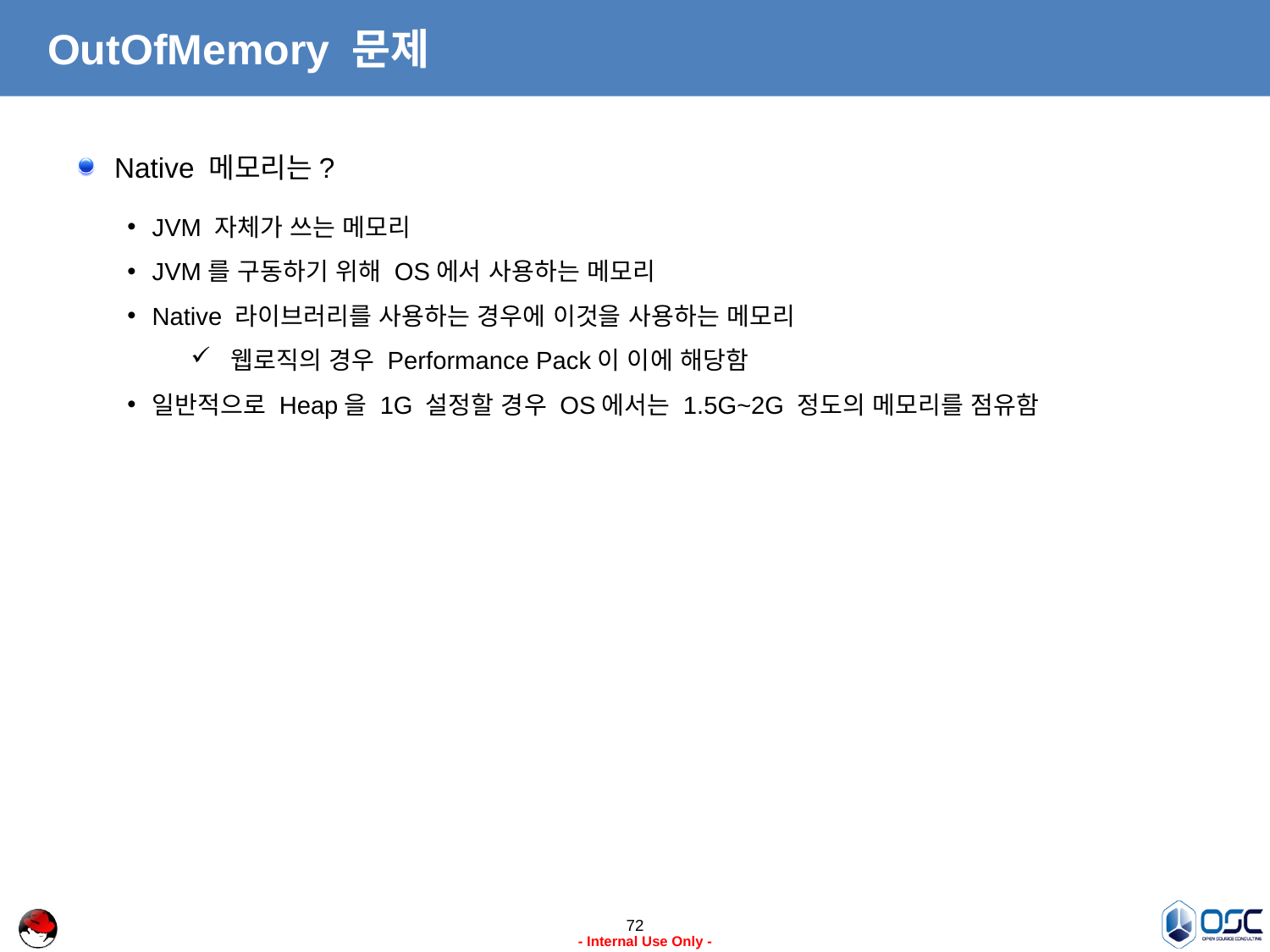

# OutOfMemory 문제
Native 메모리는?
JVM 자체가 쓰는 메모리
JVM를 구동하기 위해 OS에서 사용하는 메모리
Native 라이브러리를 사용하는 경우에 이것을 사용하는 메모리
웹로직의 경우 Performance Pack이 이에 해당함
일반적으로 Heap을 1G 설정할 경우 OS에서는 1.5G~2G 정도의 메모리를 점유함